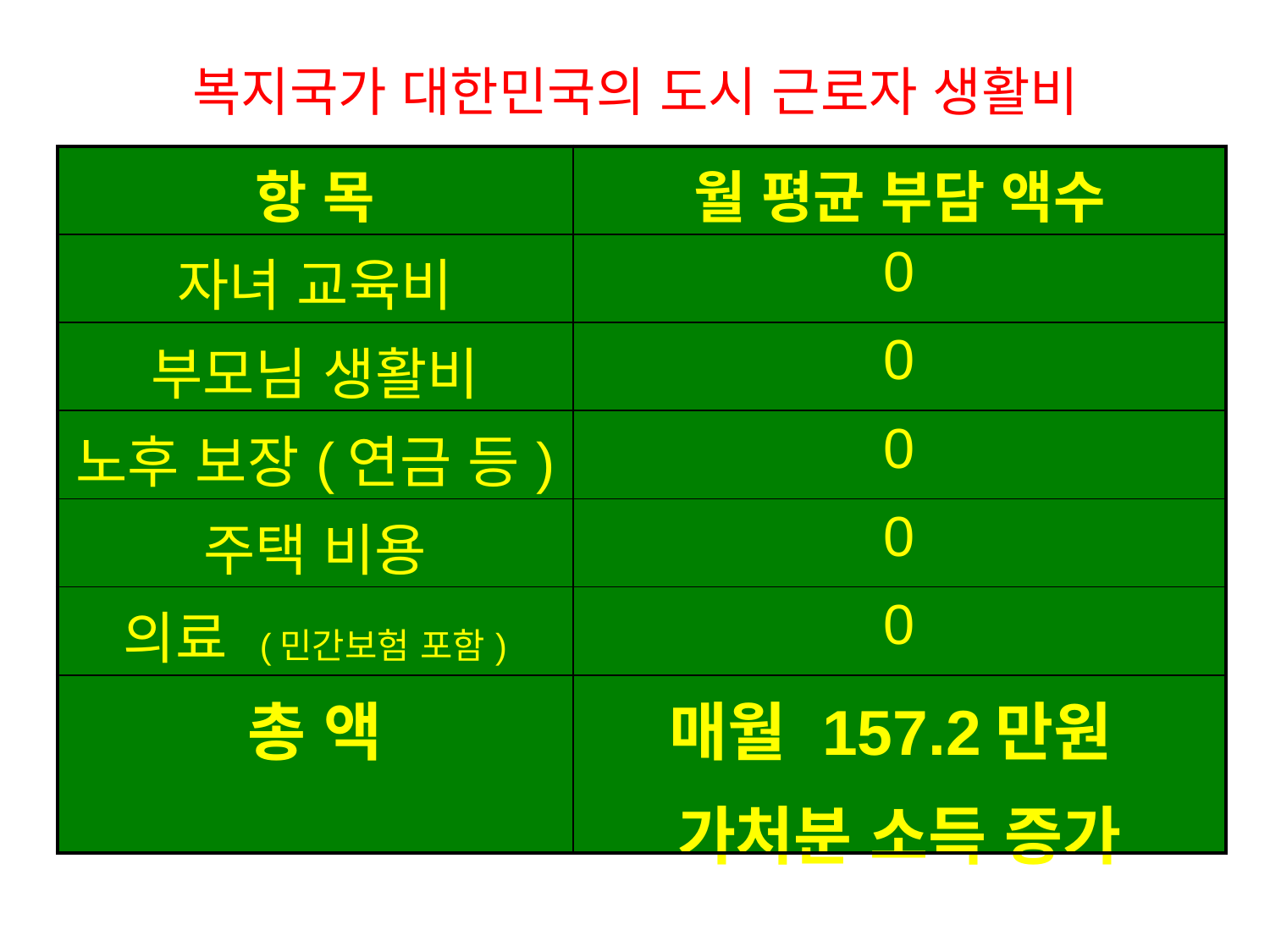

복지국가 대한민국의 도시 근로자 생활비
| 항 목 | 월 평균 부담 액수 |
| --- | --- |
| 자녀 교육비 | 0 |
| 부모님 생활비 | 0 |
| 노후 보장(연금 등) | 0 |
| 주택 비용 | 0 |
| 의료 (민간보험 포함) | 0 |
| 총 액 | 매월 157.2만원 가처분 소득 증가 |